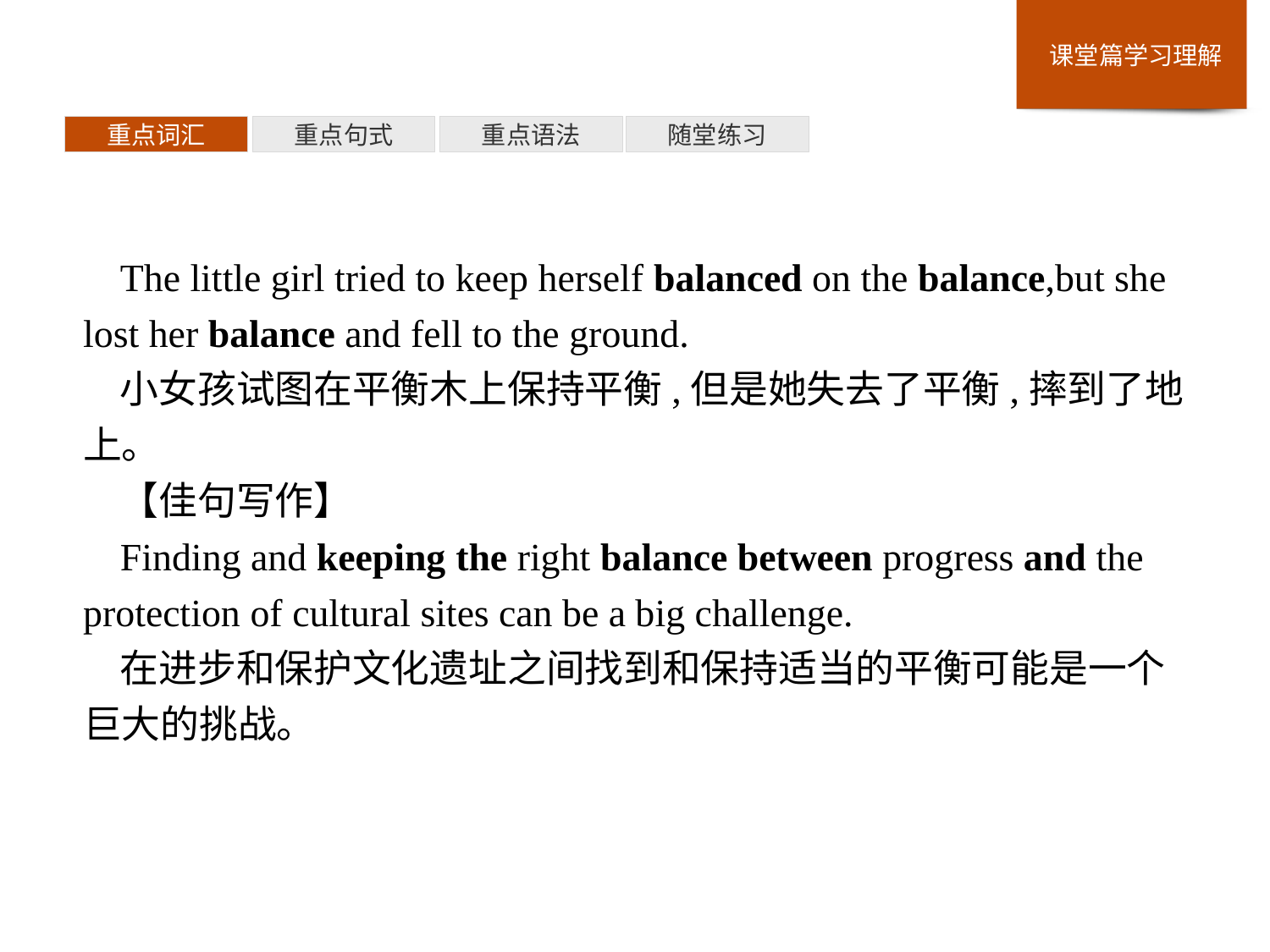

重点词汇
重点句式
重点语法
随堂练习
The little girl tried to keep herself balanced on the balance,but she lost her balance and fell to the ground.
小女孩试图在平衡木上保持平衡,但是她失去了平衡,摔到了地上。
【佳句写作】
Finding and keeping the right balance between progress and the protection of cultural sites can be a big challenge.
在进步和保护文化遗址之间找到和保持适当的平衡可能是一个巨大的挑战。